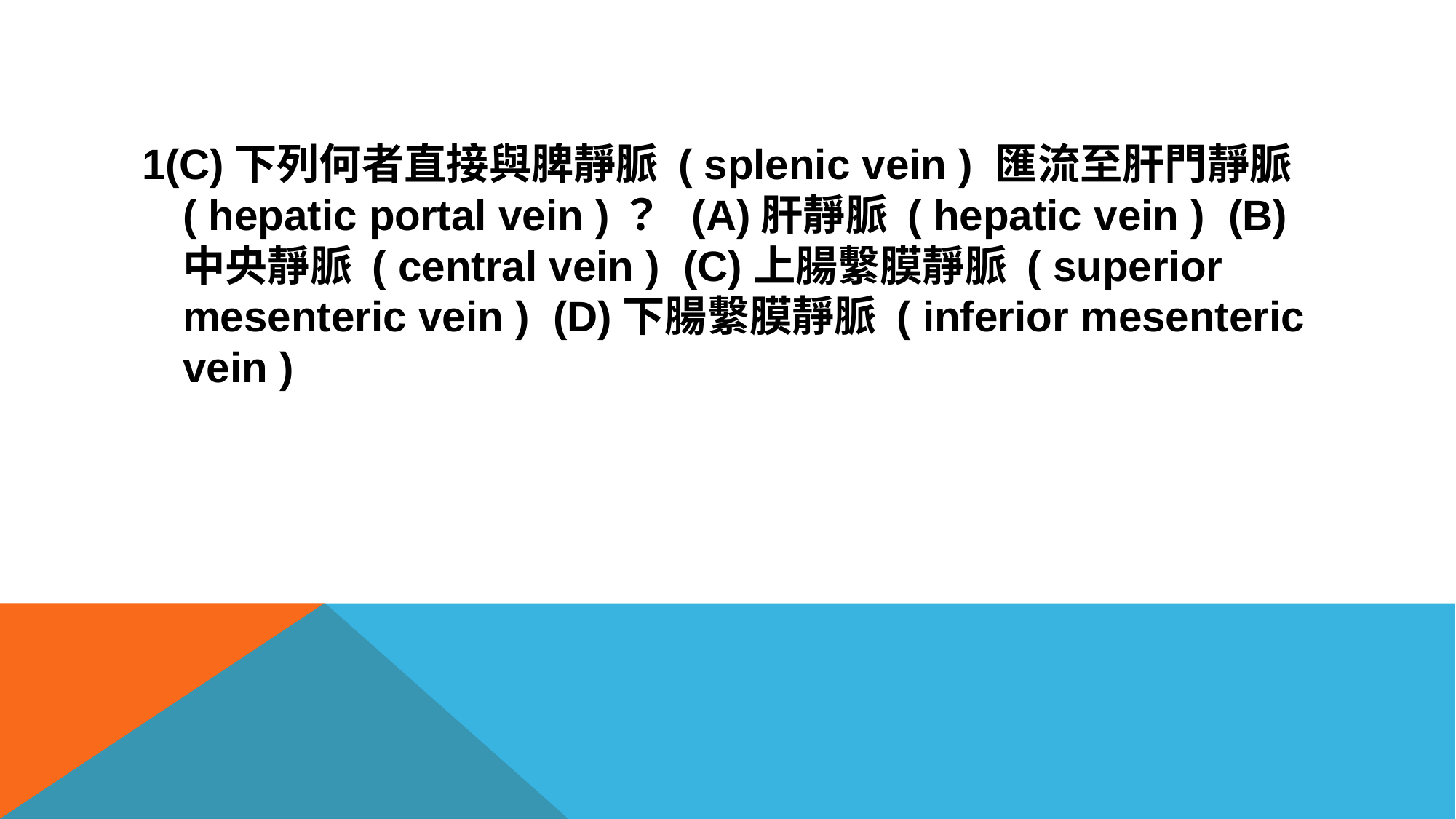

#
1(C)下列何者直接與脾靜脈 ( splenic vein ) 匯流至肝門靜脈 ( hepatic portal vein )？  (A)肝靜脈 ( hepatic vein )  (B)中央靜脈 ( central vein )  (C)上腸繫膜靜脈 ( superior mesenteric vein )  (D)下腸繫膜靜脈 ( inferior mesenteric vein )